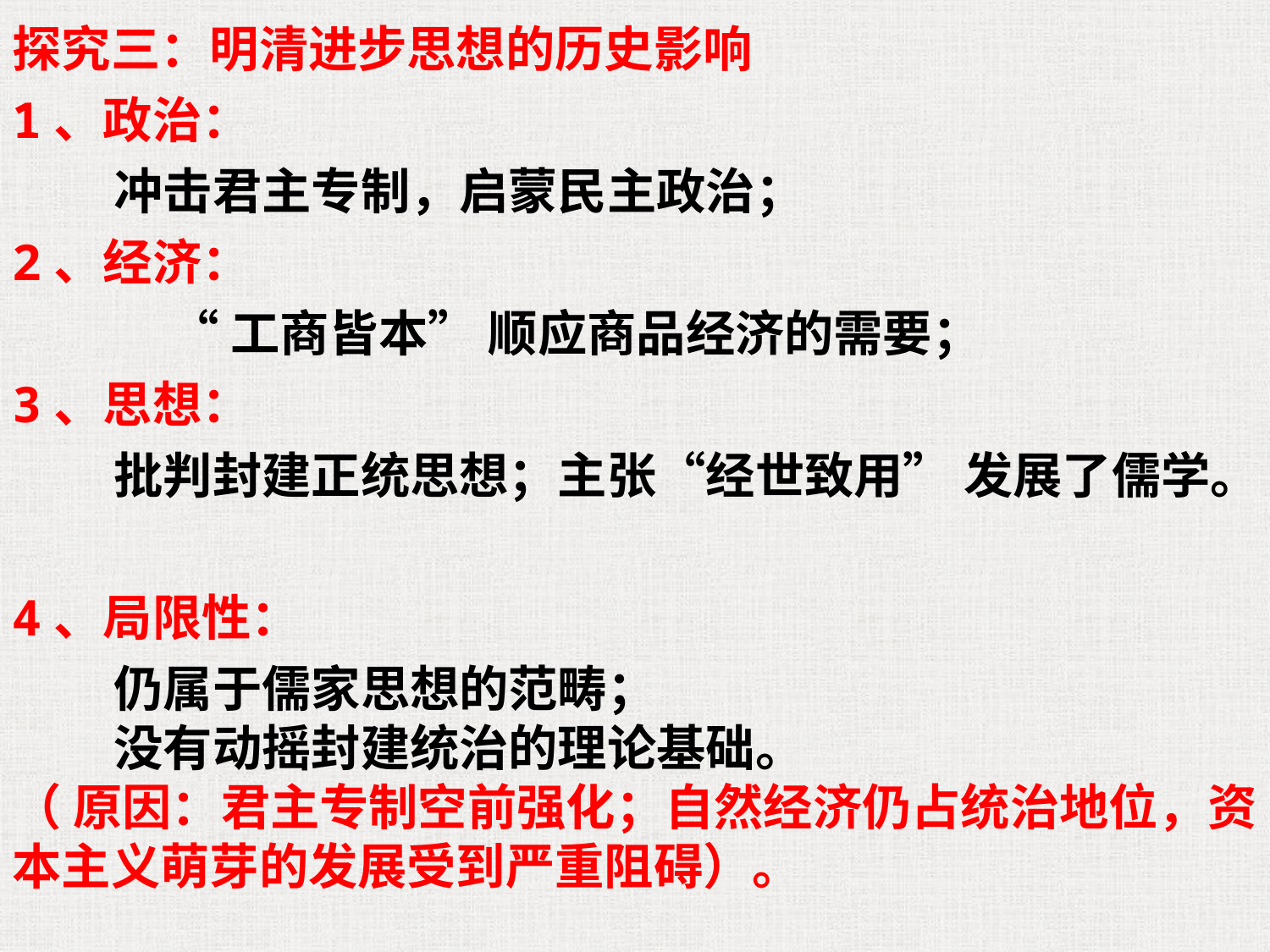

探究三：明清进步思想的历史影响
1、政治：
        冲击君主专制，启蒙民主政治；
2、经济：
              “工商皆本” 顺应商品经济的需要；
3、思想：
        批判封建正统思想；主张“经世致用” 发展了儒学。
4、局限性：
        仍属于儒家思想的范畴；
        没有动摇封建统治的理论基础。
（ 原因：君主专制空前强化；自然经济仍占统治地位，资本主义萌芽的发展受到严重阻碍）。